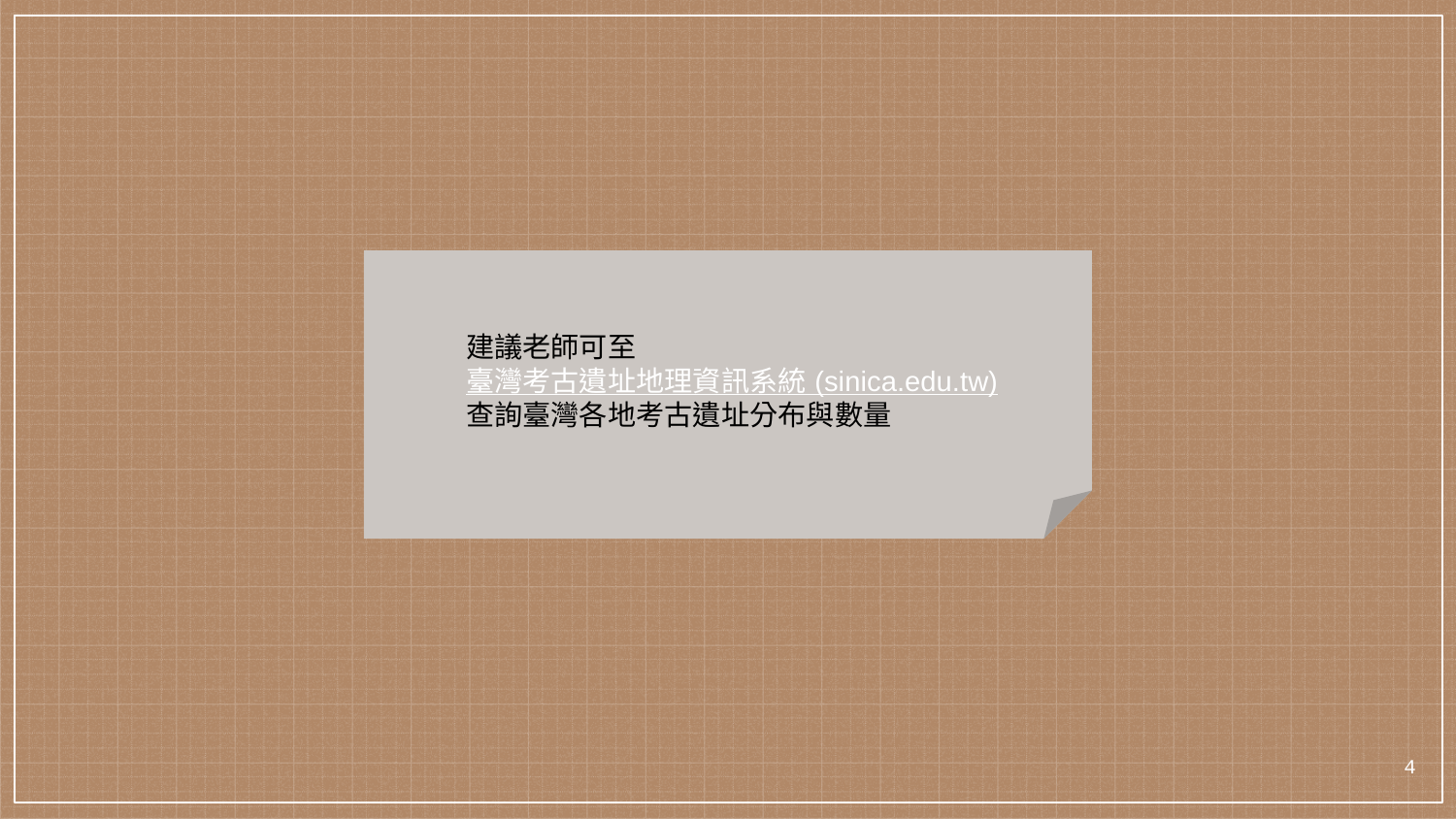

建議老師可至
臺灣考古遺址地理資訊系統 (sinica.edu.tw)
查詢臺灣各地考古遺址分布與數量
4